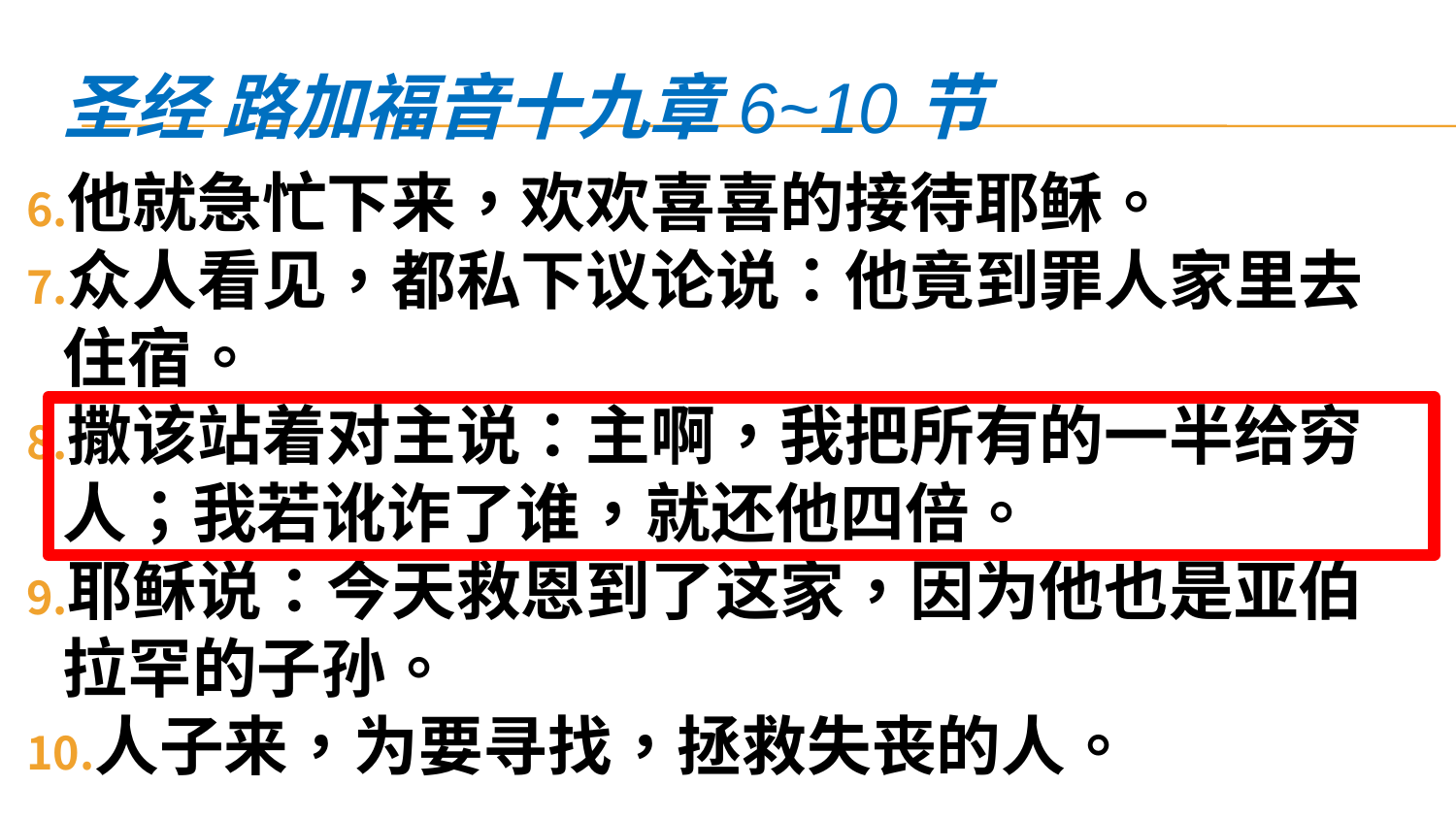

# 圣经 路加福音十九章6~10节
他就急忙下来，欢欢喜喜的接待耶稣。
众人看见，都私下议论说：他竟到罪人家里去住宿。
撒该站着对主说：主啊，我把所有的一半给穷人；我若讹诈了谁，就还他四倍。
耶稣说：今天救恩到了这家，因为他也是亚伯拉罕的子孙。
人子来，为要寻找，拯救失丧的人。